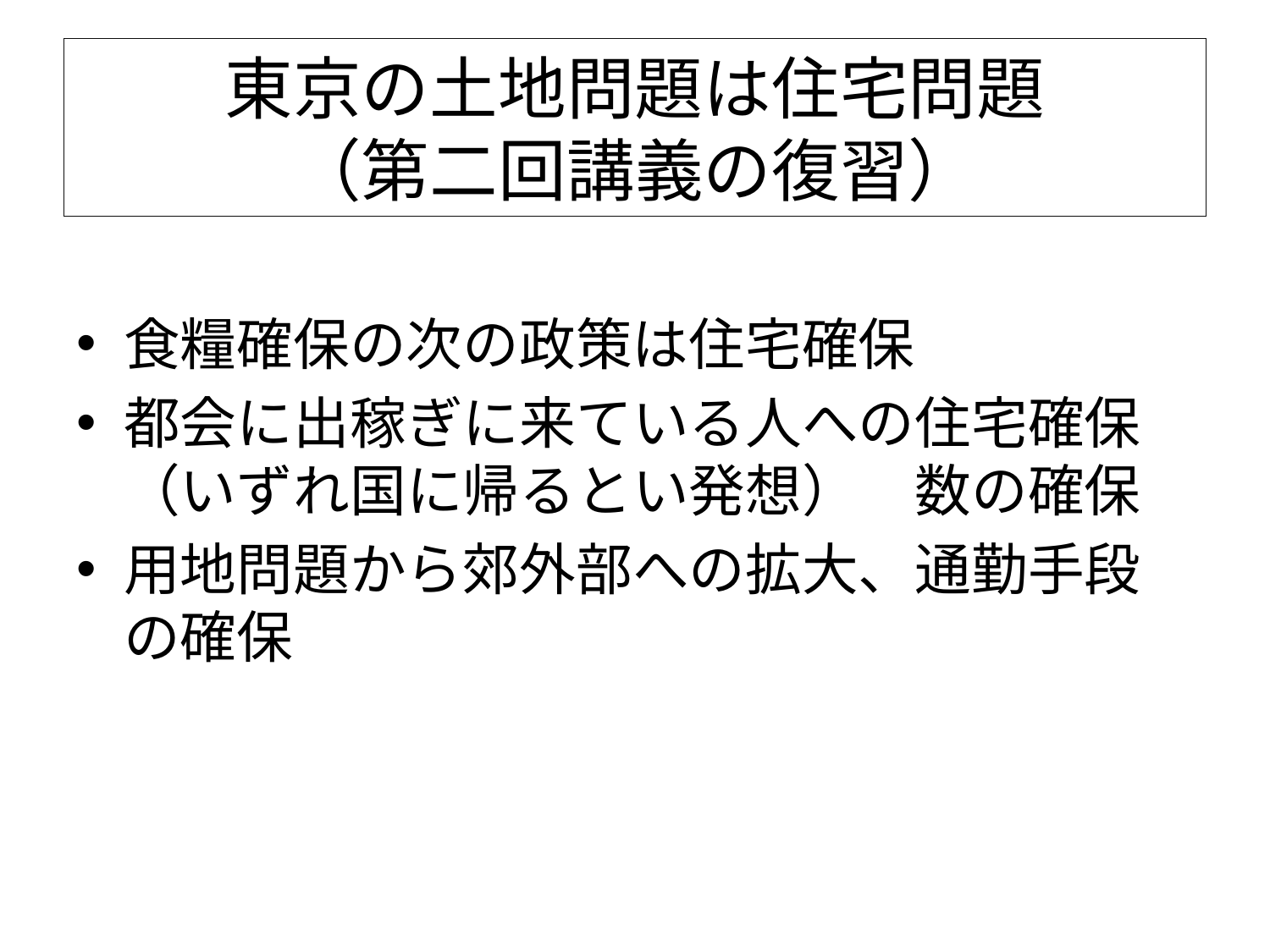

# 東京の土地問題は住宅問題 （第二回講義の復習）
食糧確保の次の政策は住宅確保
都会に出稼ぎに来ている人への住宅確保（いずれ国に帰るとい発想）　数の確保
用地問題から郊外部への拡大、通勤手段の確保